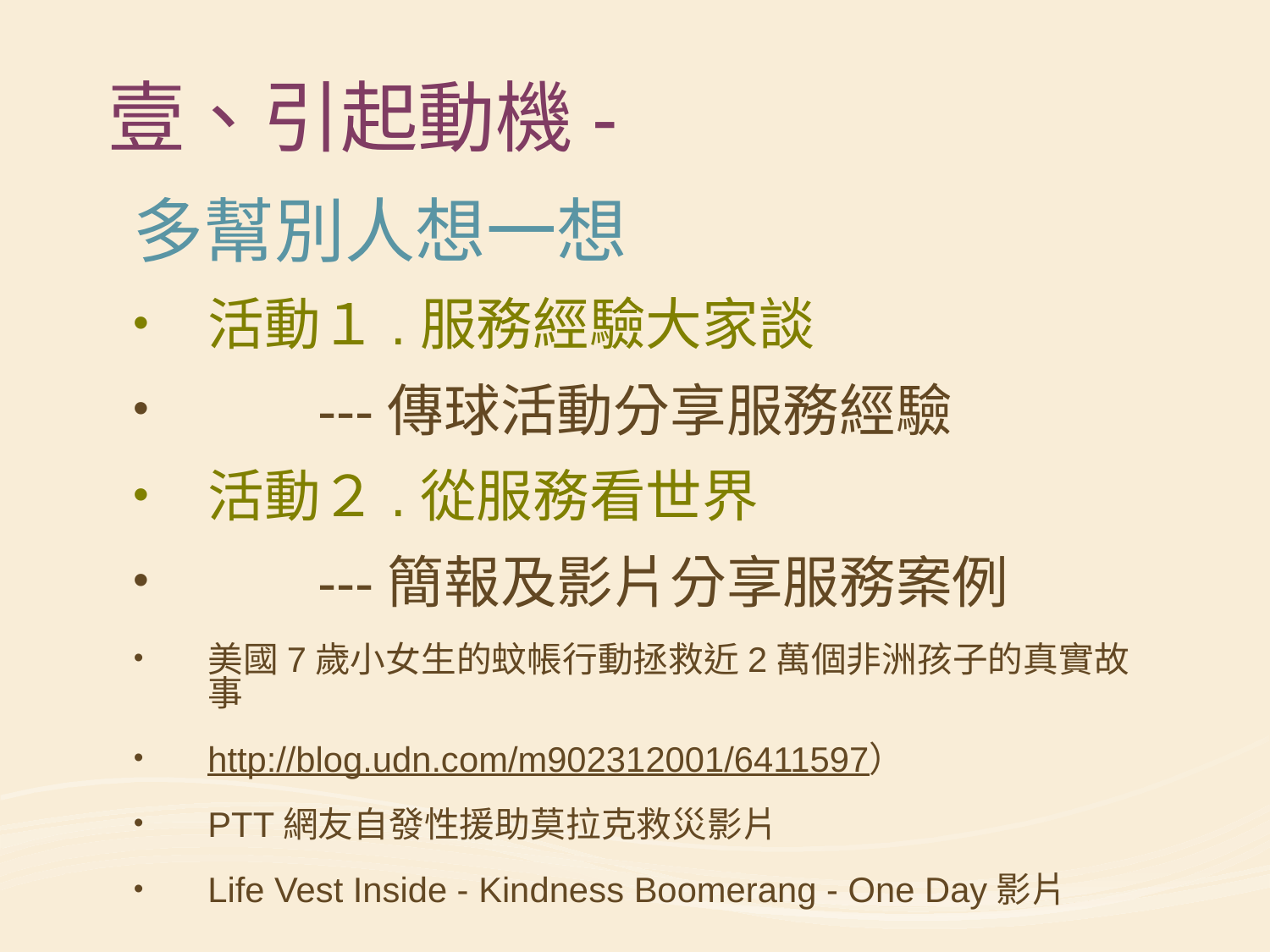

# 壹、引起動機-
多幫別人想一想
活動１.服務經驗大家談
       ---傳球活動分享服務經驗
活動２.從服務看世界
       ---簡報及影片分享服務案例
美國7歲小女生的蚊帳行動拯救近2萬個非洲孩子的真實故事
http://blog.udn.com/m902312001/6411597）
PTT網友自發性援助莫拉克救災影片
Life Vest Inside - Kindness Boomerang - One Day影片